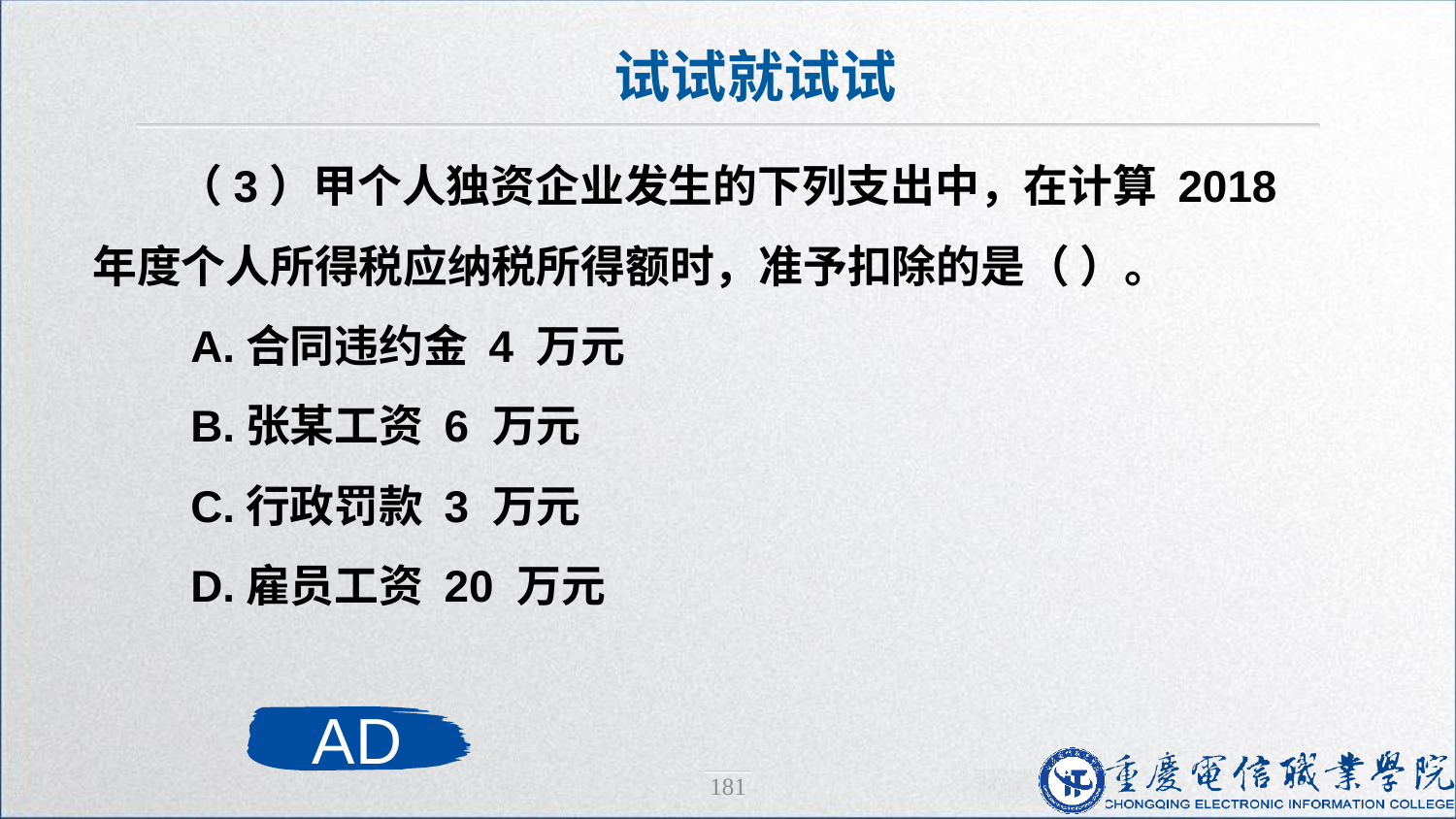

试试就试试
（3）甲个人独资企业发生的下列支出中，在计算 2018 年度个人所得税应纳税所得额时，准予扣除的是（ ）。
 A.合同违约金 4 万元
 B.张某工资 6 万元
 C.行政罚款 3 万元
 D.雇员工资 20 万元
AD

181